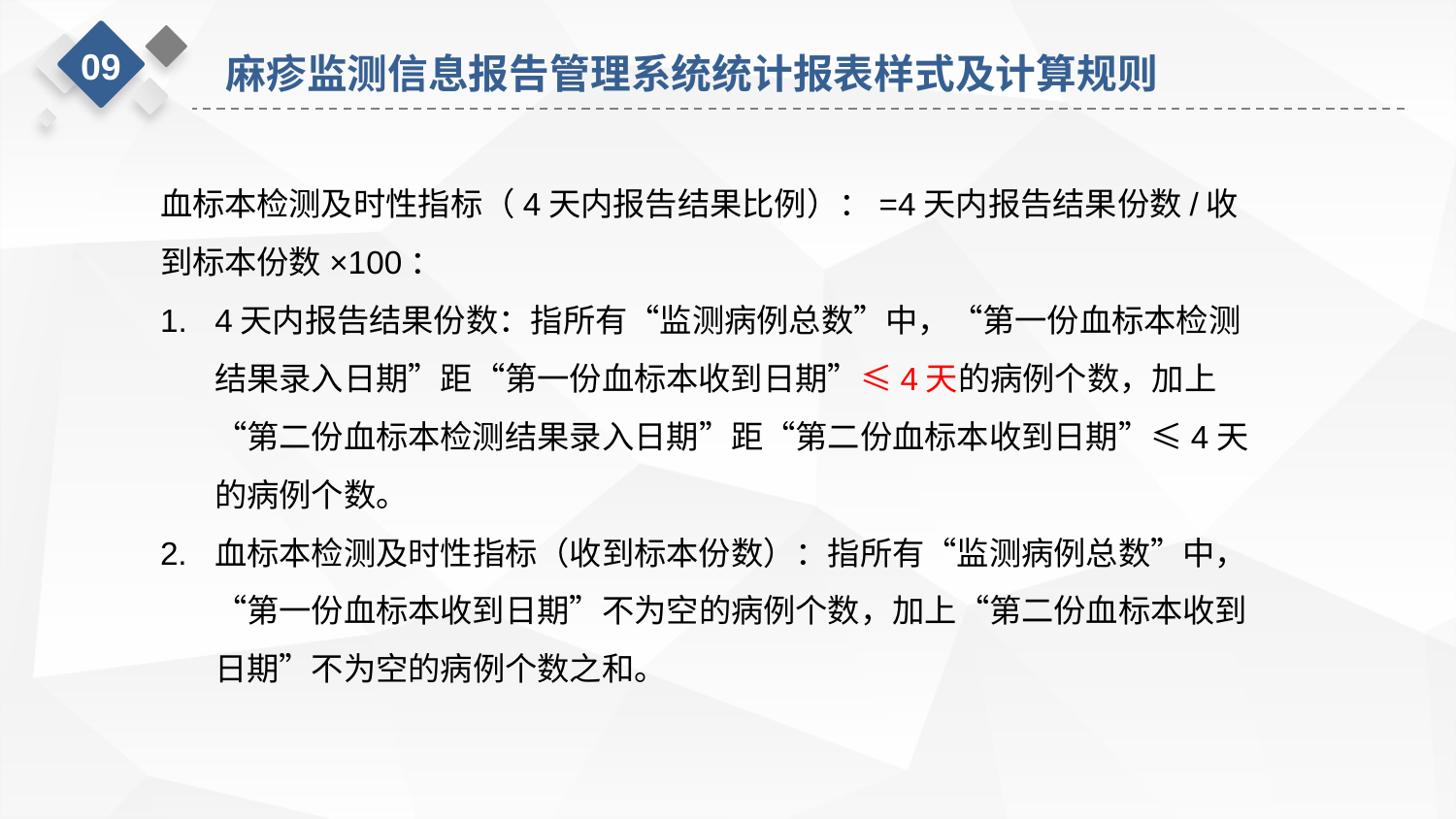

09

麻疹监测信息报告管理系统统计报表样式及计算规则
血标本检测及时性指标（4天内报告结果比例）：=4天内报告结果份数/收到标本份数×100：
4天内报告结果份数：指所有“监测病例总数”中，“第一份血标本检测结果录入日期”距“第一份血标本收到日期”≤4天的病例个数，加上“第二份血标本检测结果录入日期”距“第二份血标本收到日期”≤4天的病例个数。
血标本检测及时性指标（收到标本份数）：指所有“监测病例总数”中，“第一份血标本收到日期”不为空的病例个数，加上“第二份血标本收到日期”不为空的病例个数之和。